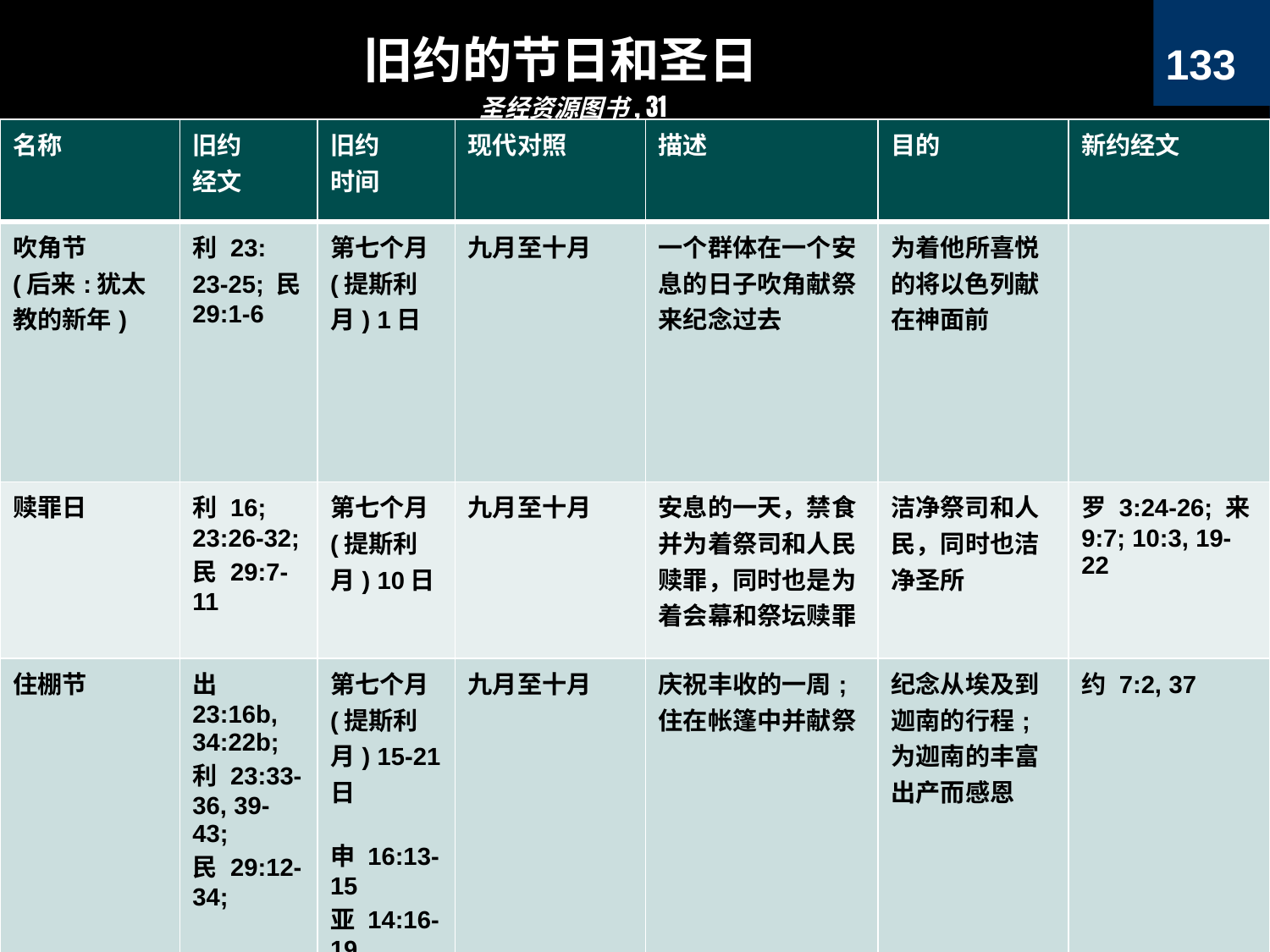

旧约的节日和圣日
旧约的节日和圣日
133
圣经资源图书, 31
The Bible Visual Resource Book, 31
| 名称 | 旧约 经文 | 旧约 时间 | 现代对照 | 描述 | 目的 | 新约经文 |
| --- | --- | --- | --- | --- | --- | --- |
| 吹角节 (后来:犹太教的新年) | 利 23: 23-25; 民 29:1-6 | 第七个月 (提斯利月) 1日 | 九月至十月 | 一个群体在一个安息的日子吹角献祭来纪念过去 | 为着他所喜悦的将以色列献在神面前 |  |
| 赎罪日 | 利 16; 23:26-32; 民 29:7-11 | 第七个月 (提斯利月) 10日 | 九月至十月 | 安息的一天，禁食并为着祭司和人民赎罪，同时也是为着会幕和祭坛赎罪 | 洁净祭司和人民，同时也洁净圣所 | 罗 3:24-26; 来 9:7; 10:3, 19-22 |
| 住棚节 | 出23:16b, 34:22b; 利 23:33-36, 39-43; 民 29:12-34; | 第七个月 (提斯利月) 15-21日 申 16:13-15 亚 14:16-19 | 九月至十月 | 庆祝丰收的一周; 住在帐篷中并献祭 | 纪念从埃及到迦南的行程;为迦南的丰富出产而感恩 | 约 7:2, 37 |